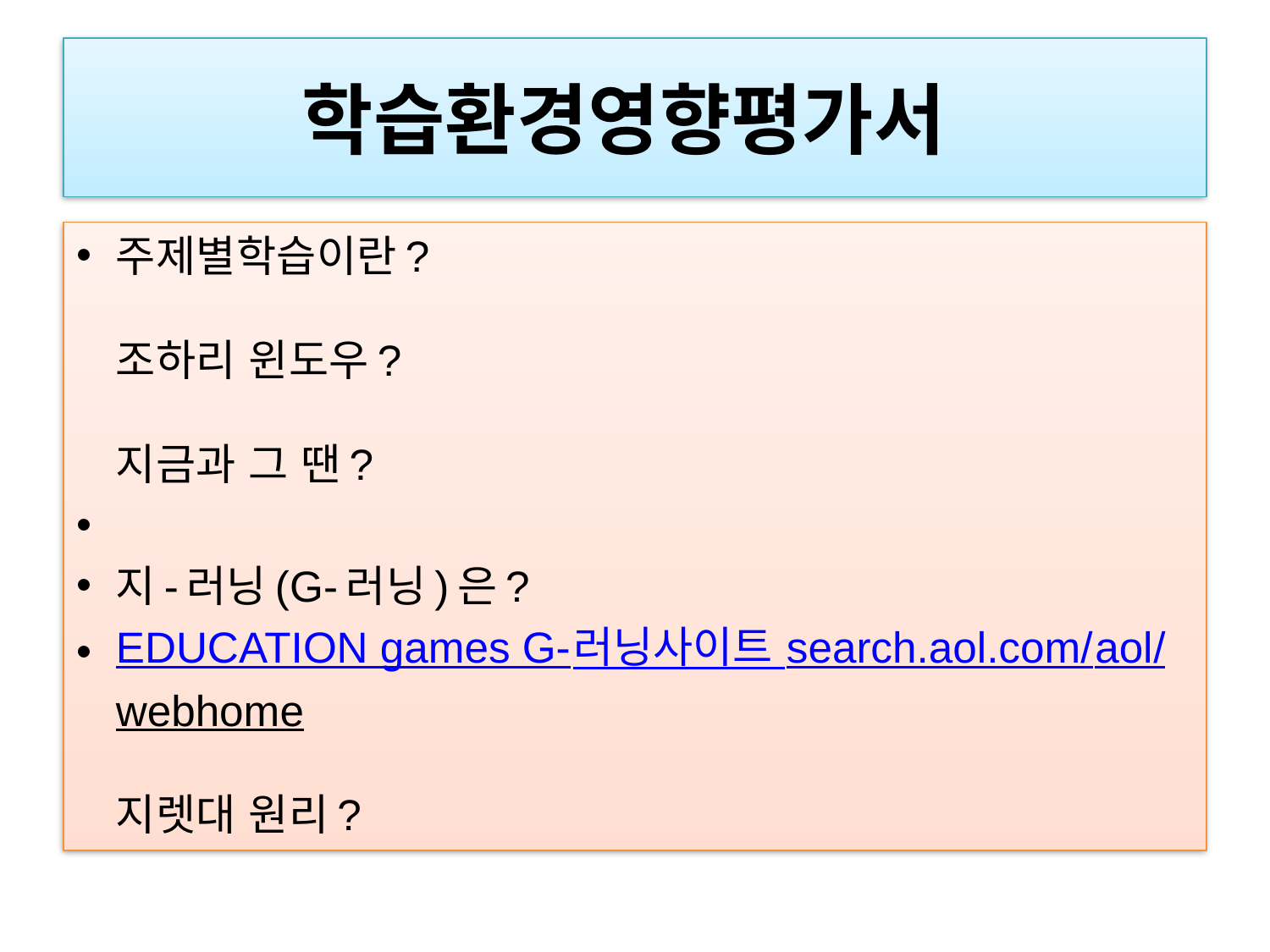

# 학습환경영향평가서
주제별학습이란?
조하리 윈도우?
지금과 그 땐?

지-러닝(G-러닝)은?
EDUCATION games G-러닝사이트 search.aol.com/aol/webhome 
지렛대 원리?